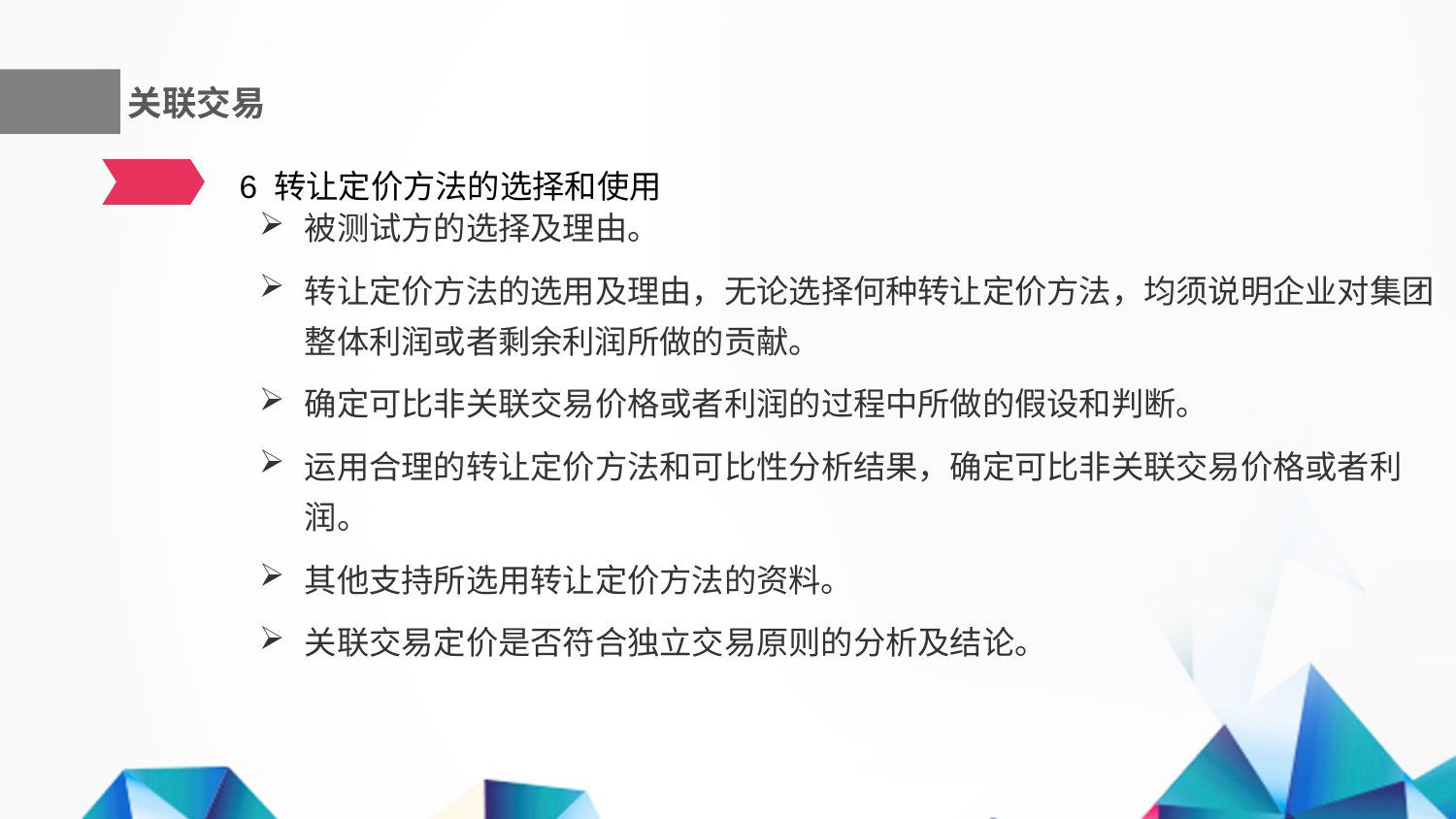

关联交易

 6 转让定价方法的选择和使用
被测试方的选择及理由。
转让定价方法的选用及理由，无论选择何种转让定价方法，均须说明企业对集团整体利润或者剩余利润所做的贡献。
确定可比非关联交易价格或者利润的过程中所做的假设和判断。
运用合理的转让定价方法和可比性分析结果，确定可比非关联交易价格或者利润。
其他支持所选用转让定价方法的资料。
关联交易定价是否符合独立交易原则的分析及结论。